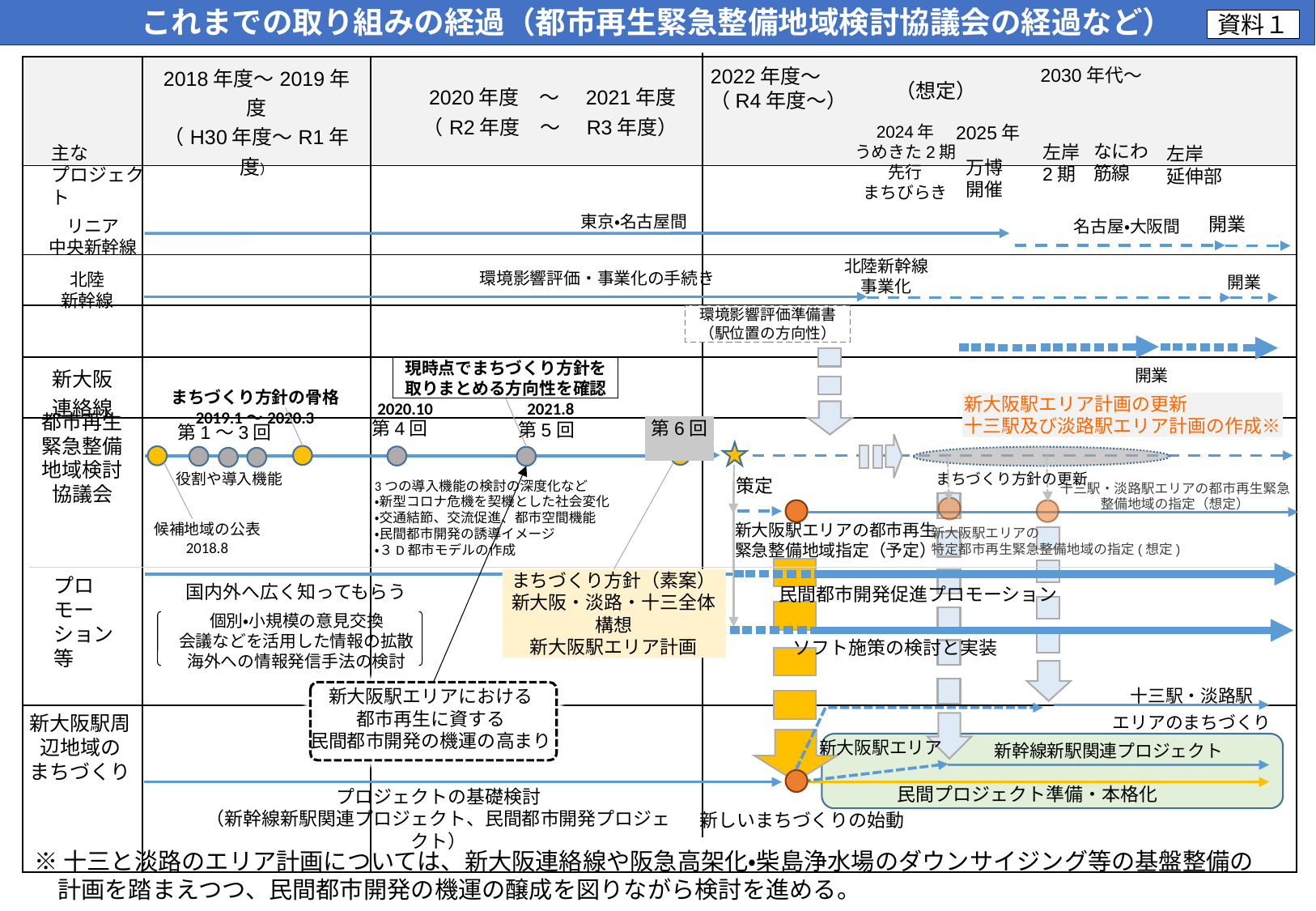

これまでの取り組みの経過（都市再生緊急整備地域検討協議会の経過など）
資料１
|  | 2018年度～2019年度 （H30年度～R1年度） | 2020年度　～　2021年度 　　（R2年度　～　R3年度） |  |
| --- | --- | --- | --- |
|  |  |  |  |
|  |  |  |  |
|  |  |  |  |
| 新大阪 連絡線 |  |  |  |
|  |  |  |  |
|  |  |  |  |
2022年度～
（R4年度～）
2030年代～
（想定）
2025年
万博
開催
2024年
うめきた2期
先行
まちびらき
主な
プロジェクト
なにわ
筋線
左岸
2期
左岸
延伸部
リニア
中央新幹線
東京・名古屋間
開業
名古屋・大阪間
北陸新幹線
事業化
環境影響評価・事業化の手続き
北陸
新幹線
開業
環境影響評価準備書
（駅位置の方向性）

現時点でまちづくり方針を
取りまとめる方向性を確認
開業
まちづくり方針の骨格
2019.1～2020.3
新大阪駅エリア計画の更新
十三駅及び淡路駅エリア計画の作成※
2020.10
2021.8
都市再生緊急整備地域検討協議会
第6回
第4回
第5回
第1～3回

役割や導入機能
まちづくり方針の更新
策定
3つの導入機能の検討の深度化など
・新型コロナ危機を契機とした社会変化
・交通結節、交流促進、都市空間機能
・民間都市開発の誘導イメージ
・３D都市モデルの作成
十三駅・淡路駅エリアの都市再生緊急整備地域の指定（想定）

候補地域の公表
2018.8
新大阪駅エリアの都市再生
緊急整備地域指定（予定）
新大阪駅エリアの
特定都市再生緊急整備地域の指定(想定)

プロモー
ション等
まちづくり方針（素案）
新大阪・淡路・十三全体構想
新大阪駅エリア計画

国内外へ広く知ってもらう
民間都市開発促進プロモーション
個別・小規模の意見交換
会議などを活用した情報の拡散
海外への情報発信手法の検討

ソフト施策の検討と実装
十三駅・淡路駅
エリアのまちづくり

新大阪駅エリアにおける
都市再生に資する
民間都市開発の機運の高まり
新大阪駅周辺地域の
まちづくり

新大阪駅エリア
新幹線新駅関連プロジェクト

民間プロジェクト準備・本格化
プロジェクトの基礎検討
（新幹線新駅関連プロジェクト、民間都市開発プロジェクト）
新しいまちづくりの始動
※十三と淡路のエリア計画については、新大阪連絡線や阪急高架化・柴島浄水場のダウンサイジング等の基盤整備の
　計画を踏まえつつ、民間都市開発の機運の醸成を図りながら検討を進める。